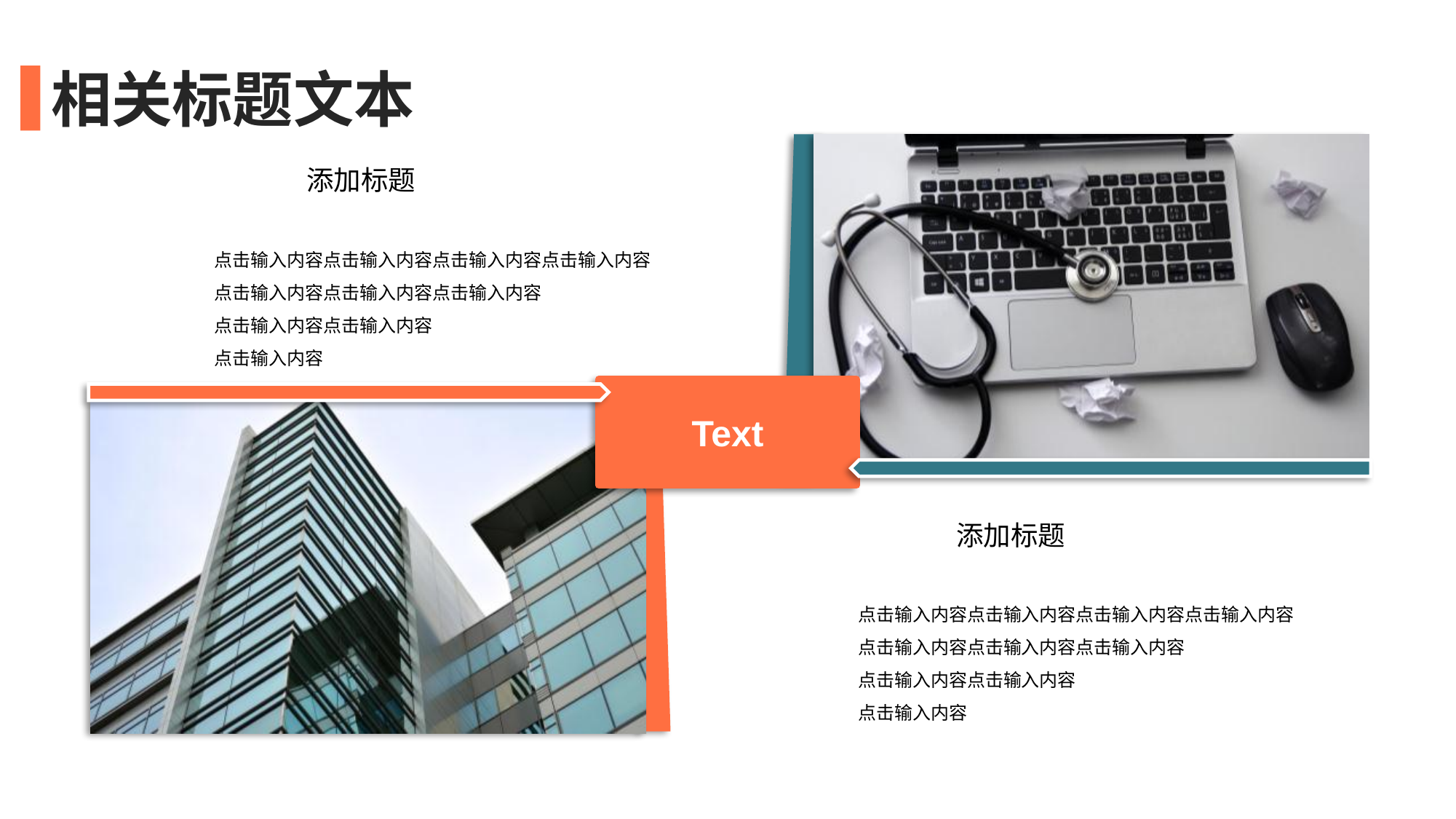

相关标题文本

添加标题
点击输入内容点击输入内容点击输入内容点击输入内容
点击输入内容点击输入内容点击输入内容
点击输入内容点击输入内容
点击输入内容

Text

添加标题
点击输入内容点击输入内容点击输入内容点击输入内容
点击输入内容点击输入内容点击输入内容
点击输入内容点击输入内容
点击输入内容